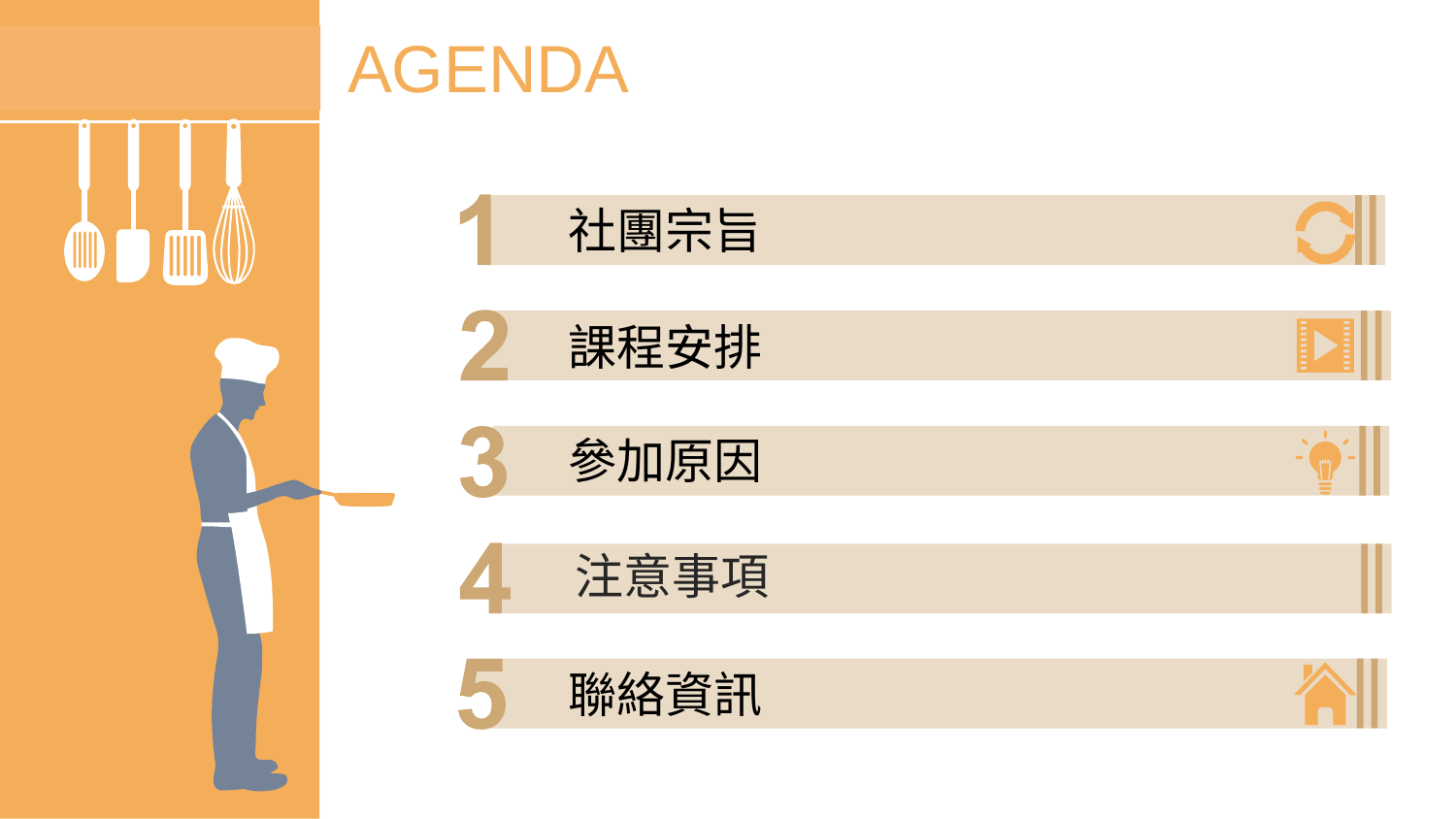

AGENDA

社團宗旨

課程安排

參加原因

     注意事項

注意事項

聯絡資訊